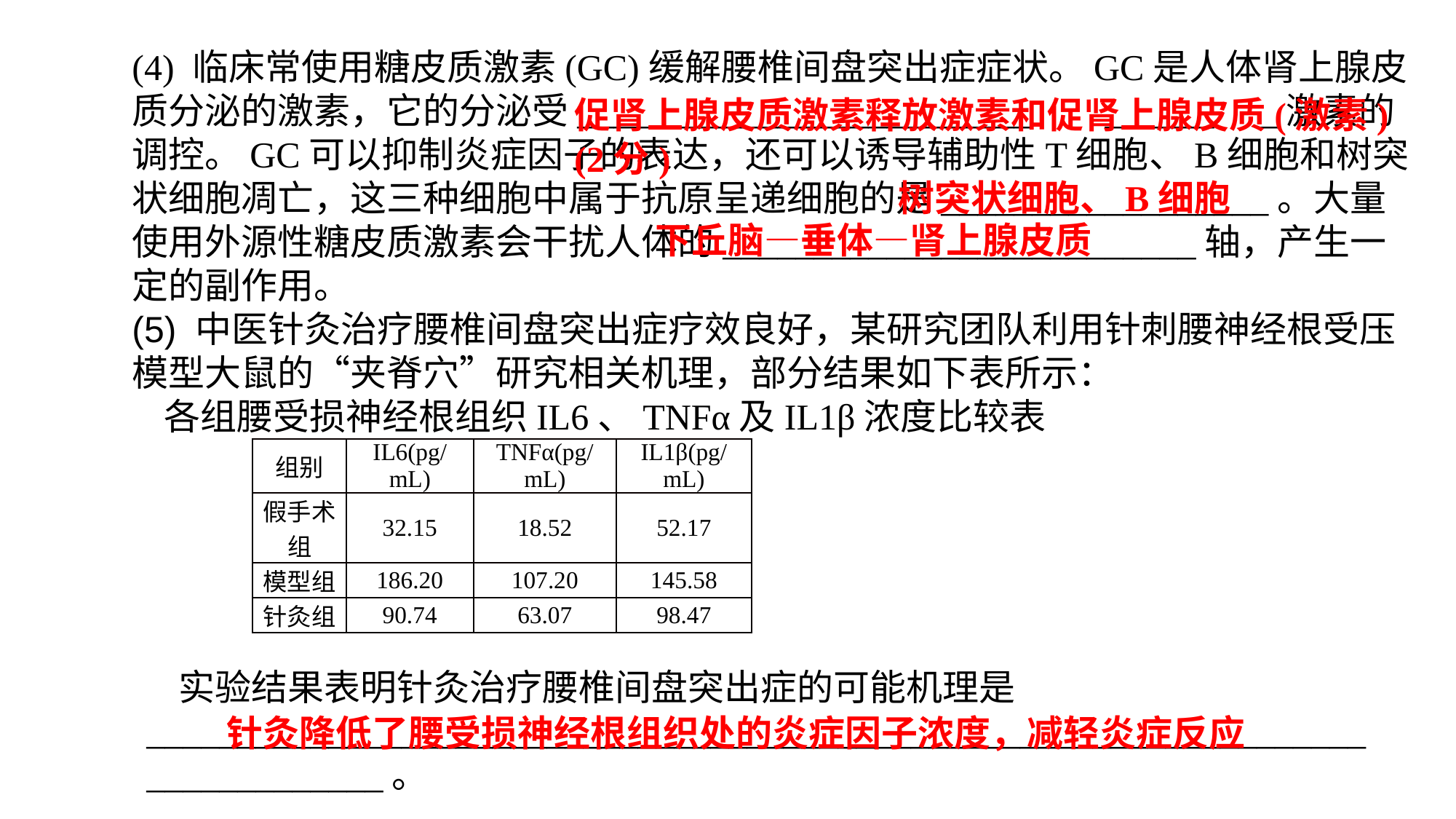

(4) 临床常使用糖皮质激素(GC)缓解腰椎间盘突出症症状。GC是人体肾上腺皮质分泌的激素，它的分泌受_________________________        ______     _激素的调控。GC可以抑制炎症因子的表达，还可以诱导辅助性T细胞、B细胞和树突状细胞凋亡，这三种细胞中属于抗原呈递细胞的是__________________。大量使用外源性糖皮质激素会干扰人体的__________________________轴，产生一定的副作用。(5) 中医针灸治疗腰椎间盘突出症疗效良好，某研究团队利用针刺腰神经根受压模型大鼠的“夹脊穴”研究相关机理，部分结果如下表所示：各组腰受损神经根组织IL6、TNFα及IL1β浓度比较表
促肾上腺皮质激素释放激素和促肾上腺皮质(激素)(2分)
树突状细胞、B细胞
下丘脑—垂体—肾上腺皮质
| 组别 | IL6(pg/mL) | TNFα(pg/mL) | IL1β(pg/mL) |
| --- | --- | --- | --- |
| 假手术组 | 32.15 | 18.52 | 52.17 |
| 模型组 | 186.20 | 107.20 | 145.58 |
| 针灸组 | 90.74 | 63.07 | 98.47 |

实验结果表明针灸治疗腰椎间盘突出症的可能机理是________________________________________________________________________________。
 针灸降低了腰受损神经根组织处的炎症因子浓度，减轻炎症反应